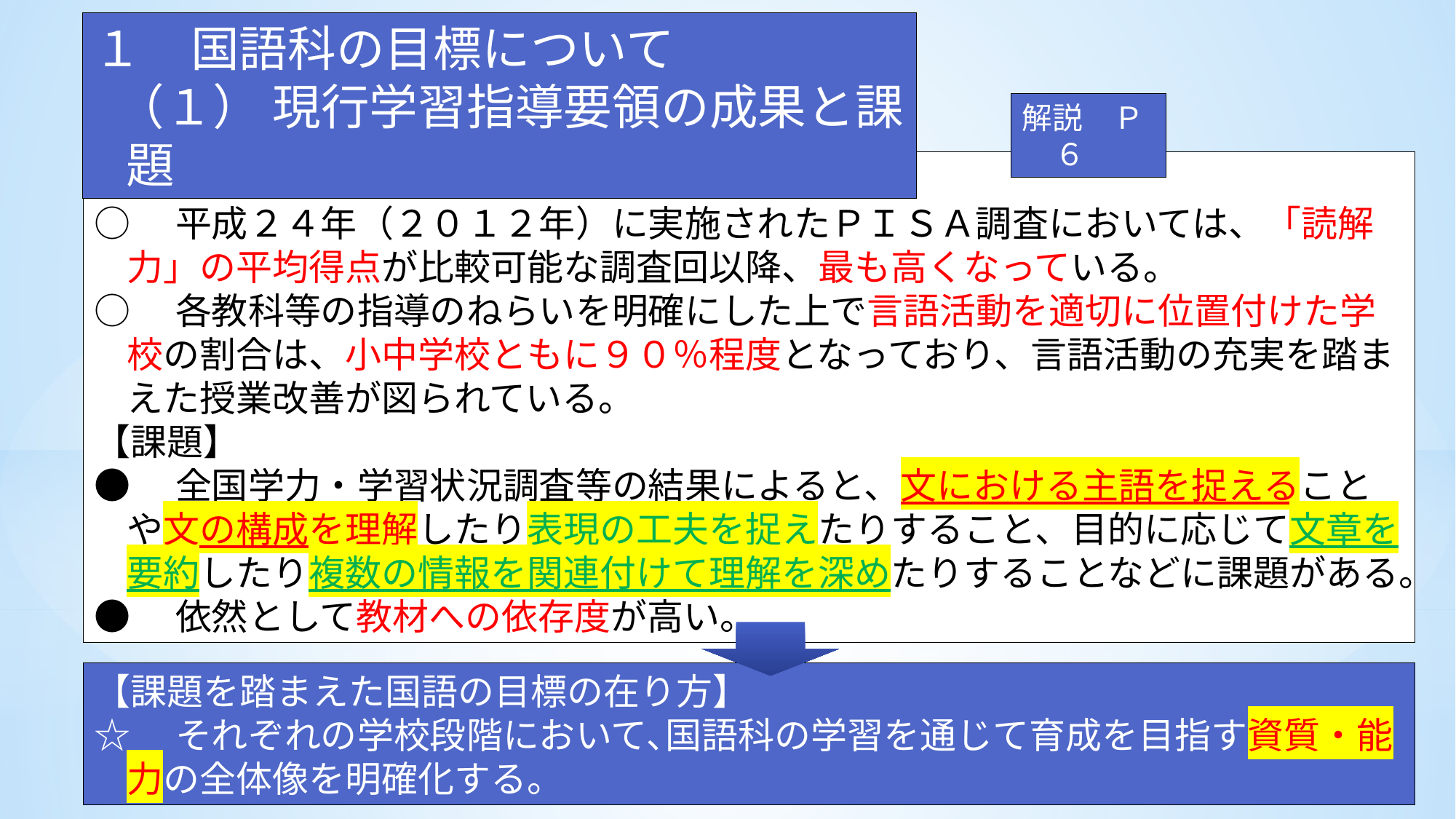

１　国語科の目標について
 （１） 現行学習指導要領の成果と課題
解説　Ｐ６
【成果】
○　平成２４年（２０１２年）に実施されたＰＩＳＡ調査においては、「読解力」の平均得点が比較可能な調査回以降、最も高くなっている。
○　各教科等の指導のねらいを明確にした上で言語活動を適切に位置付けた学校の割合は、小中学校ともに９０％程度となっており、言語活動の充実を踏まえた授業改善が図られている。
【課題】
●　全国学力・学習状況調査等の結果によると、文における主語を捉えることや文の構成を理解したり表現の工夫を捉えたりすること、目的に応じて文章を要約したり複数の情報を関連付けて理解を深めたりすることなどに課題がある。
●　依然として教材への依存度が高い。

【課題を踏まえた国語の目標の在り方】
☆　それぞれの学校段階において､国語科の学習を通じて育成を目指す資質・能力の全体像を明確化する。